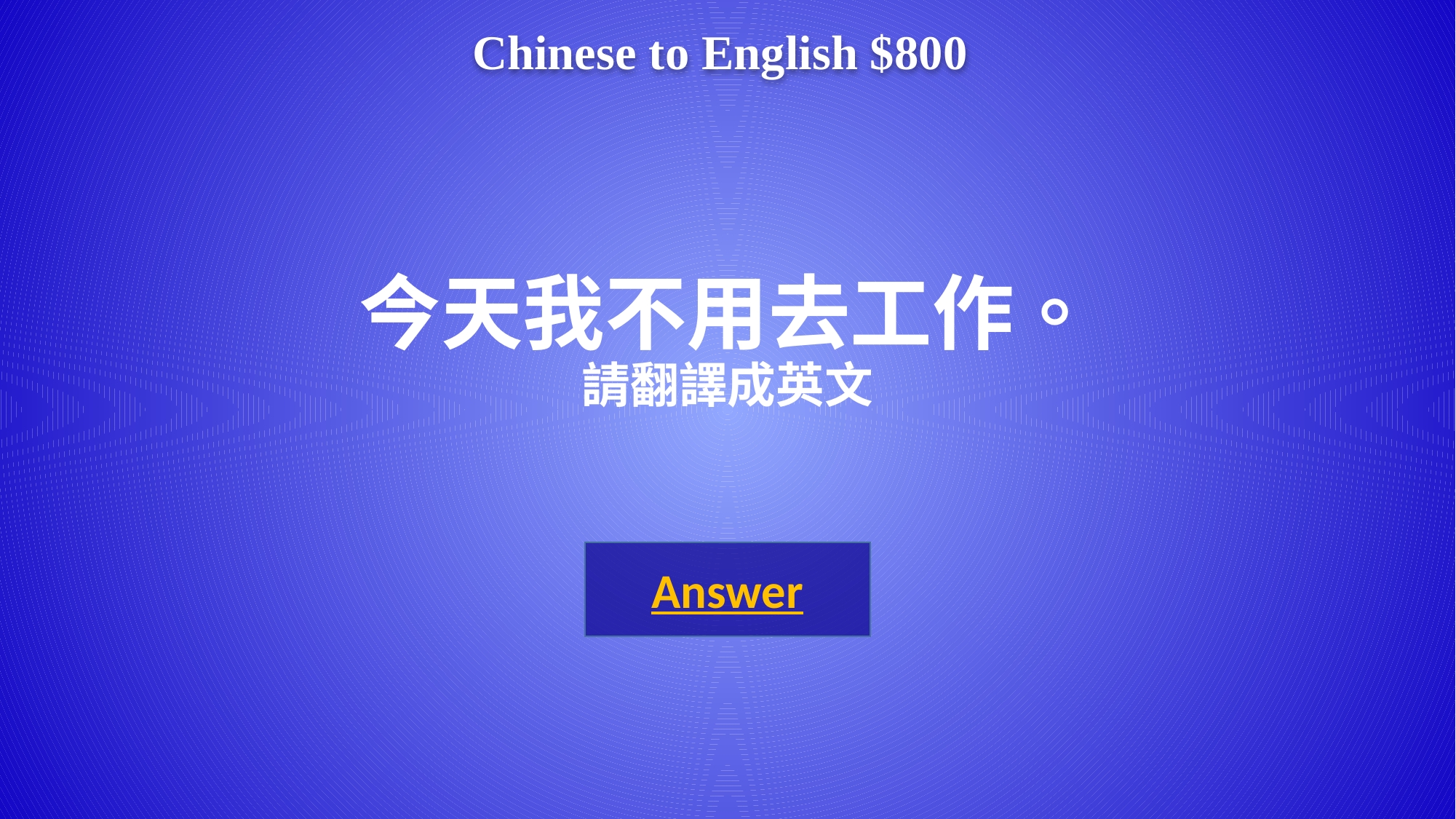

Chinese to English $800

# 今天我不用去工作。 請翻譯成英文